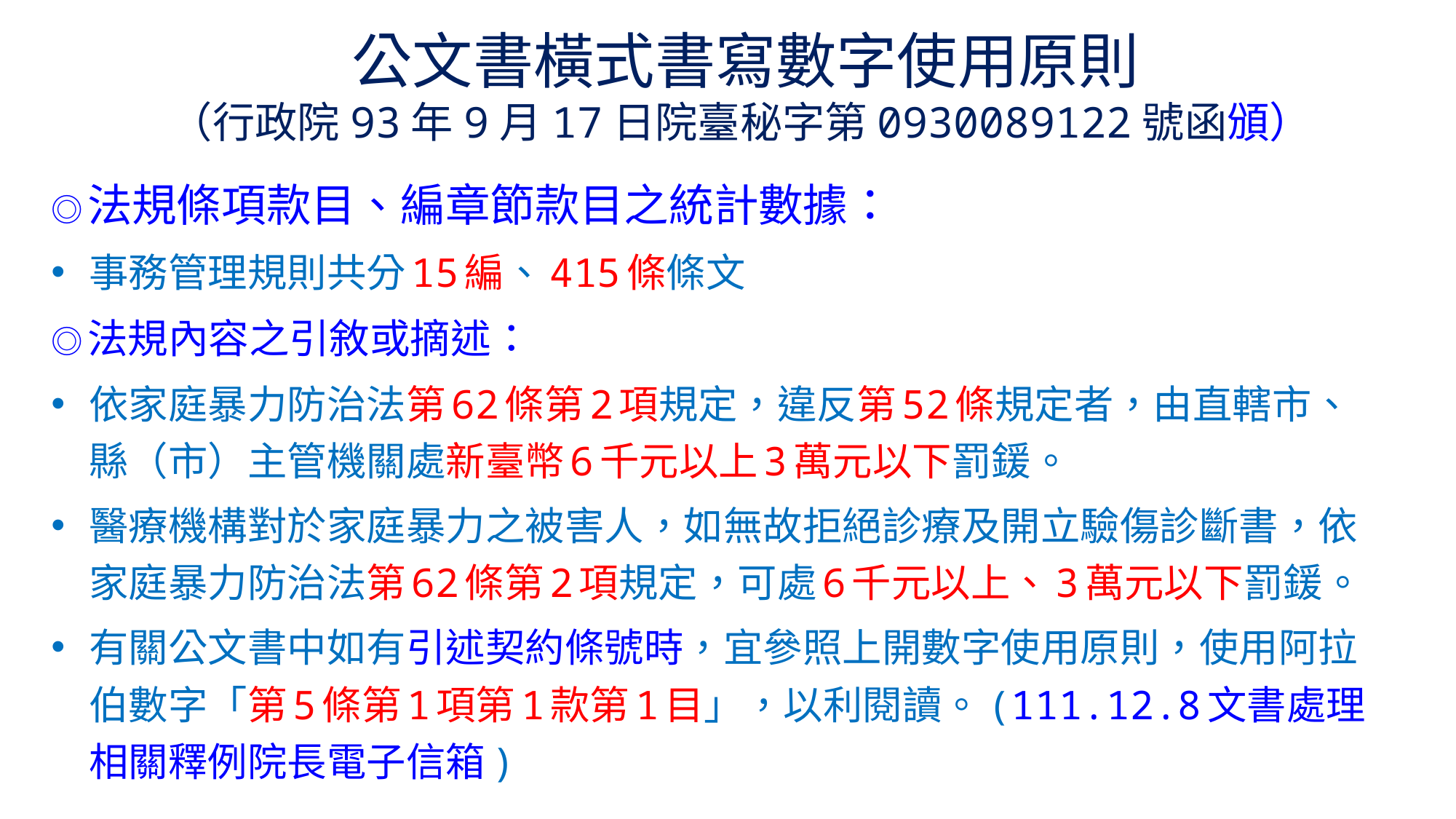

# 公文書橫式書寫數字使用原則 （行政院93年9月17日院臺秘字第0930089122號函頒）
◎法規條項款目、編章節款目之統計數據：
事務管理規則共分15編、415條條文
◎法規內容之引敘或摘述：
依家庭暴力防治法第62條第2項規定，違反第52條規定者，由直轄市、縣（市）主管機關處新臺幣6千元以上3萬元以下罰鍰。
醫療機構對於家庭暴力之被害人，如無故拒絕診療及開立驗傷診斷書，依家庭暴力防治法第62條第2項規定，可處6千元以上、3萬元以下罰鍰。
有關公文書中如有引述契約條號時，宜參照上開數字使用原則，使用阿拉伯數字「第5條第1項第1款第1目」，以利閱讀。(111.12.8文書處理相關釋例院長電子信箱)